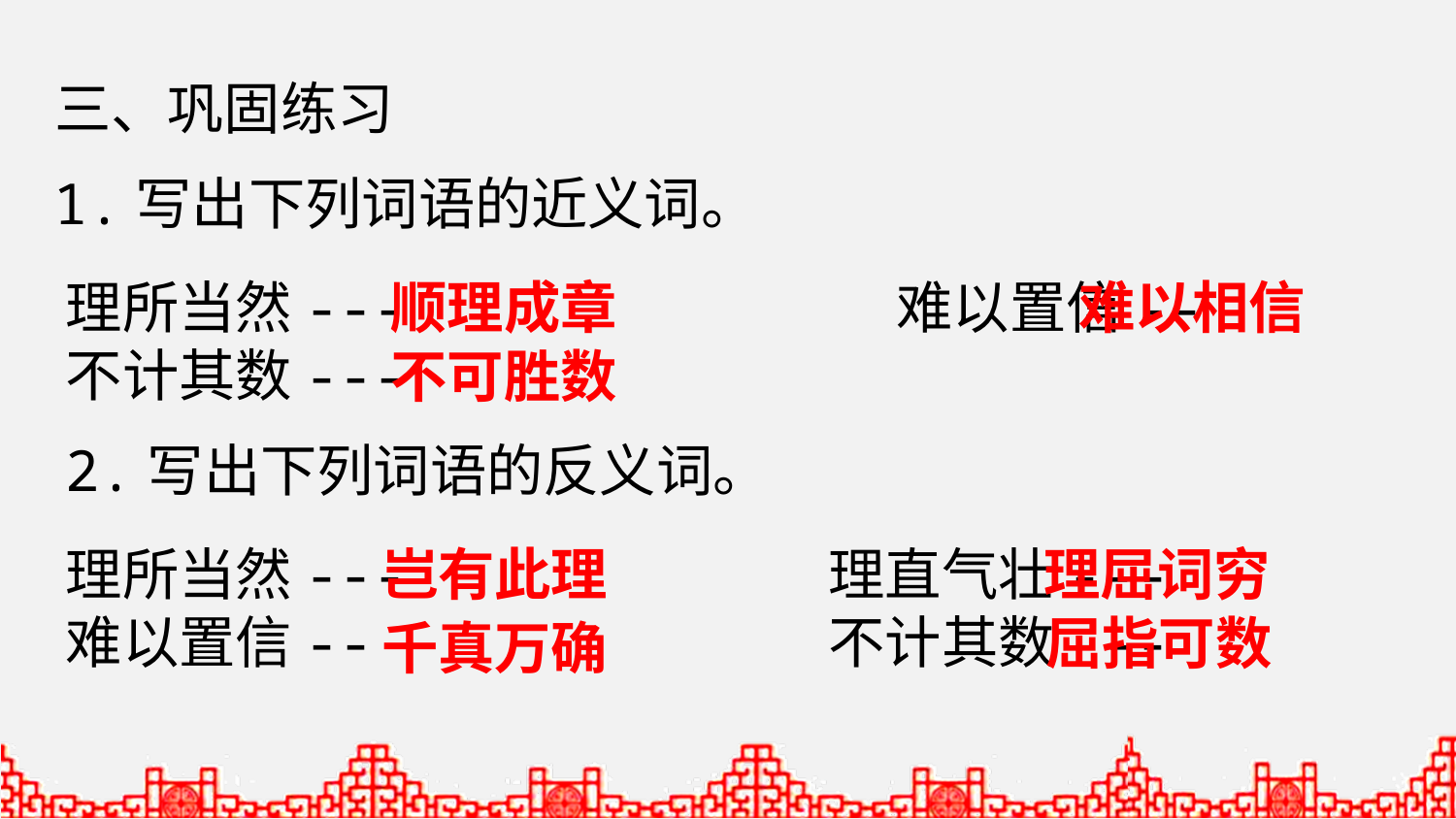

三、巩固练习
1.写出下列词语的近义词。
理所当然---              难以置信--
不计其数---
顺理成章
难以相信
不可胜数
2.写出下列词语的反义词。
理所当然---            理直气壮---
难以置信--             不计其数---
岂有此理
理屈词穷
屈指可数
千真万确